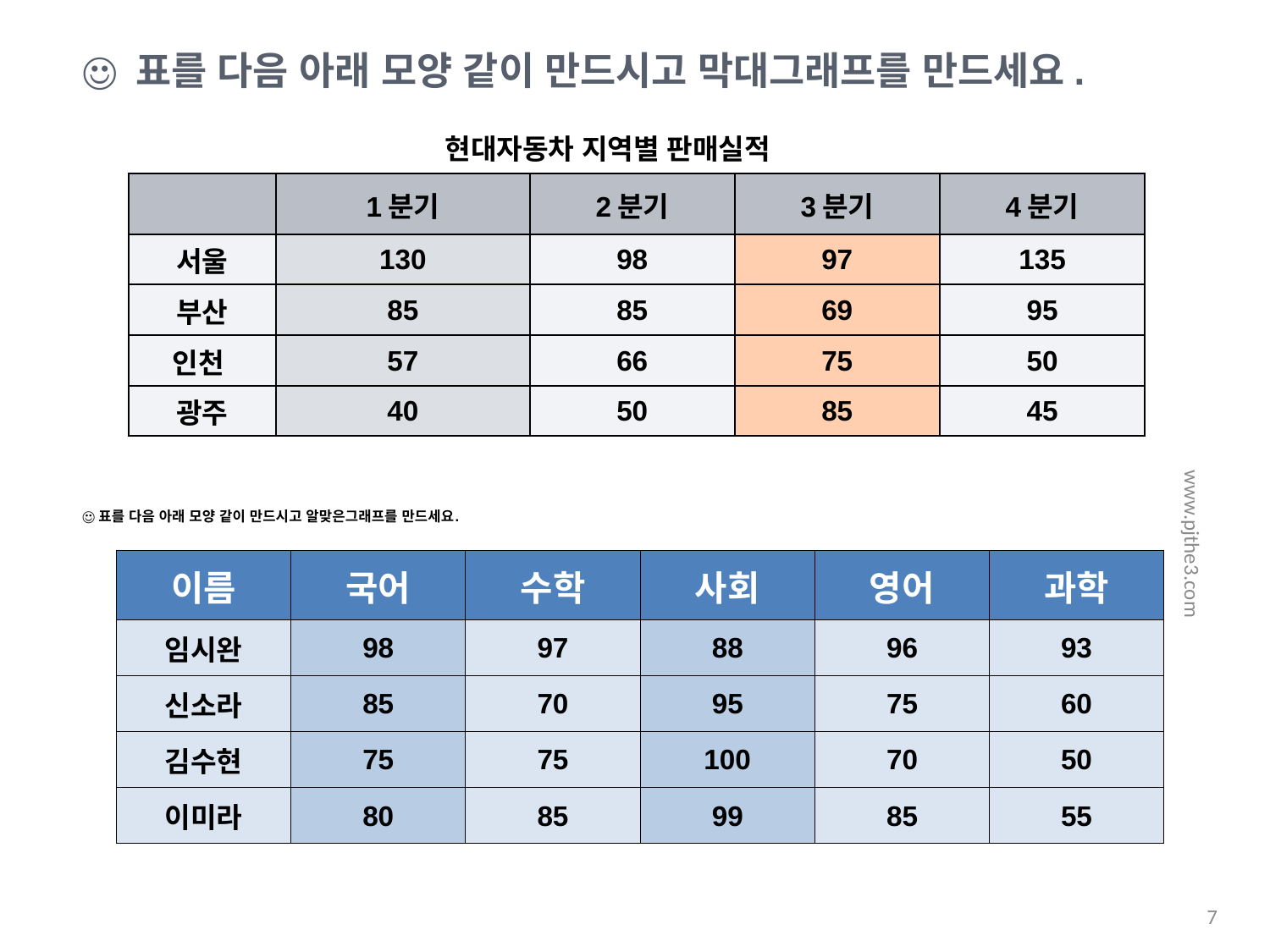

☺ 표를 다음 아래 모양 같이 만드시고 막대그래프를 만드세요.
|  | 현대자동차 지역별 판매실적 |  |  |  |
| --- | --- | --- | --- | --- |
|  | 1분기 | 2분기 | 3분기 | 4분기 |
| 서울 | 130 | 98 | 97 | 135 |
| 부산 | 85 | 85 | 69 | 95 |
| 인천 | 57 | 66 | 75 | 50 |
| 광주 | 40 | 50 | 85 | 45 |
☺ 표를 다음 아래 모양 같이 만드시고 알맞은그래프를 만드세요.
www.pjthe3.com
| 이름 | 국어 | 수학 | 사회 | 영어 | 과학 |
| --- | --- | --- | --- | --- | --- |
| 임시완 | 98 | 97 | 88 | 96 | 93 |
| 신소라 | 85 | 70 | 95 | 75 | 60 |
| 김수현 | 75 | 75 | 100 | 70 | 50 |
| 이미라 | 80 | 85 | 99 | 85 | 55 |
7